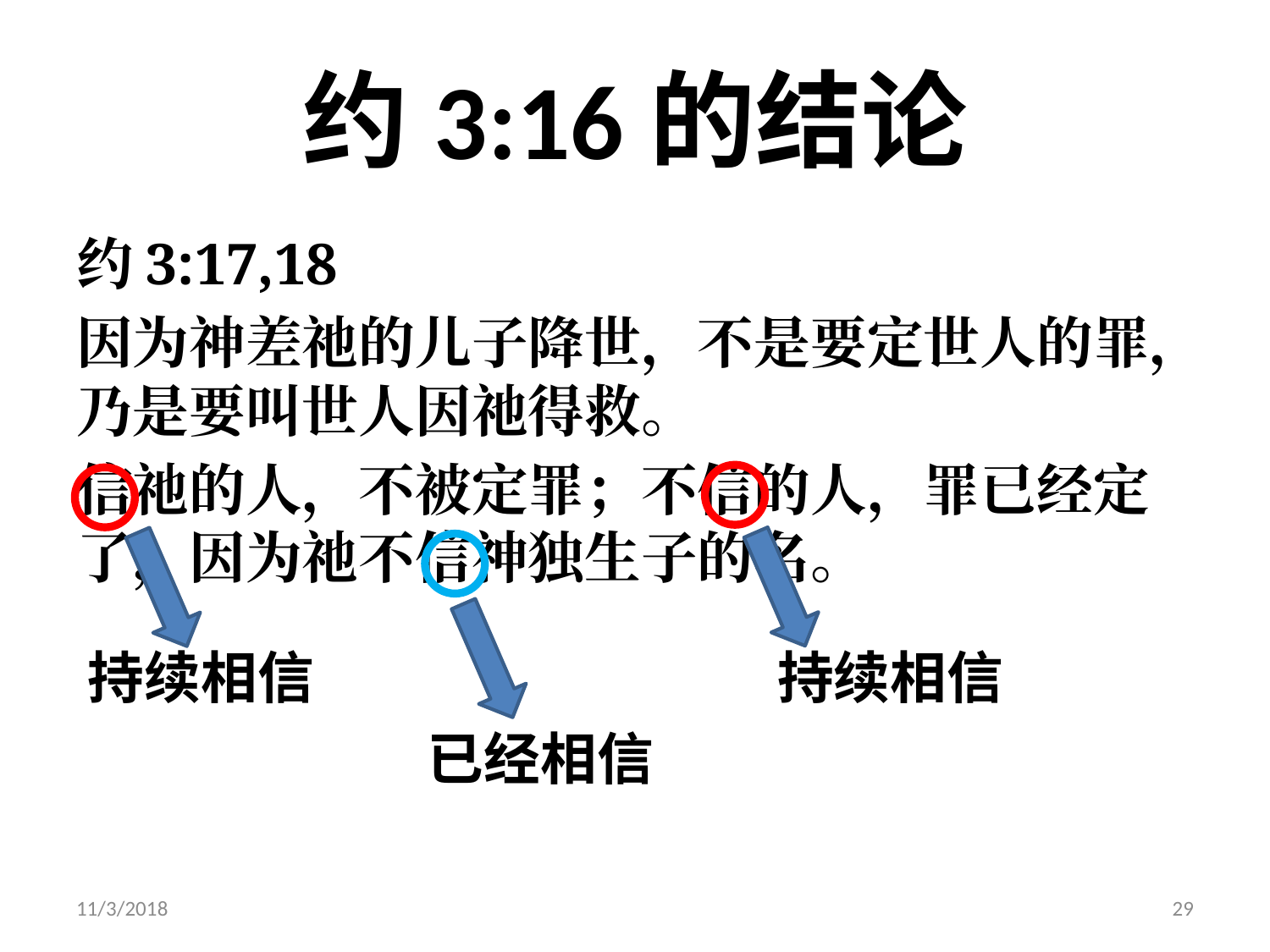

# 约3:16的结论
约3:17,18
因为神差祂的儿子降世，不是要定世人的罪，乃是要叫世人因祂得救。
信祂的人，不被定罪；不信的人，罪已经定了，因为祂不信神独生子的名。

持续相信

持续相信

已经相信
11/3/2018
29